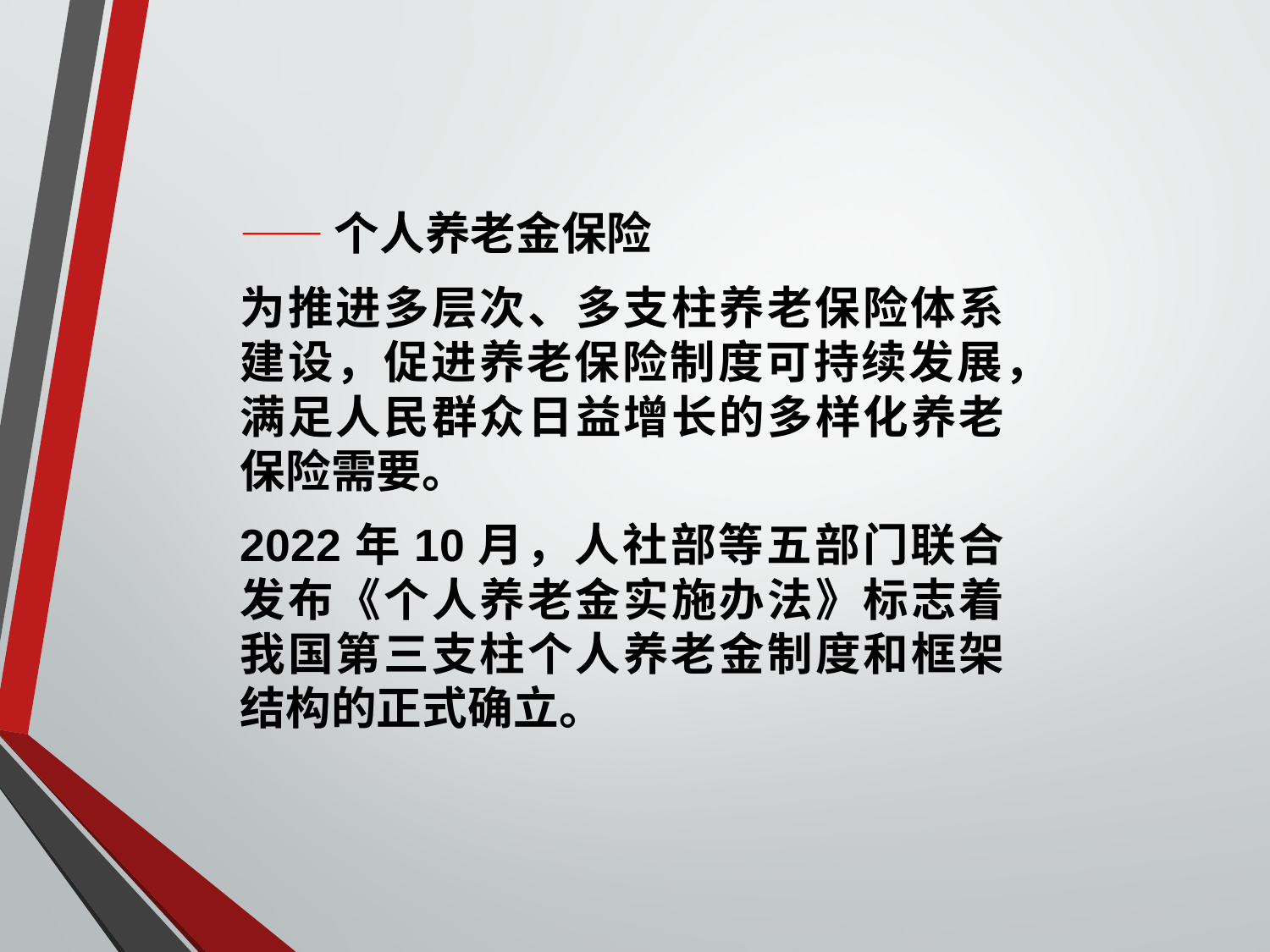

——个人养老金保险
为推进多层次、多支柱养老保险体系建设，促进养老保险制度可持续发展，满足人民群众日益增长的多样化养老保险需要。
2022年10月，人社部等五部门联合发布《个人养老金实施办法》标志着我国第三支柱个人养老金制度和框架结构的正式确立。